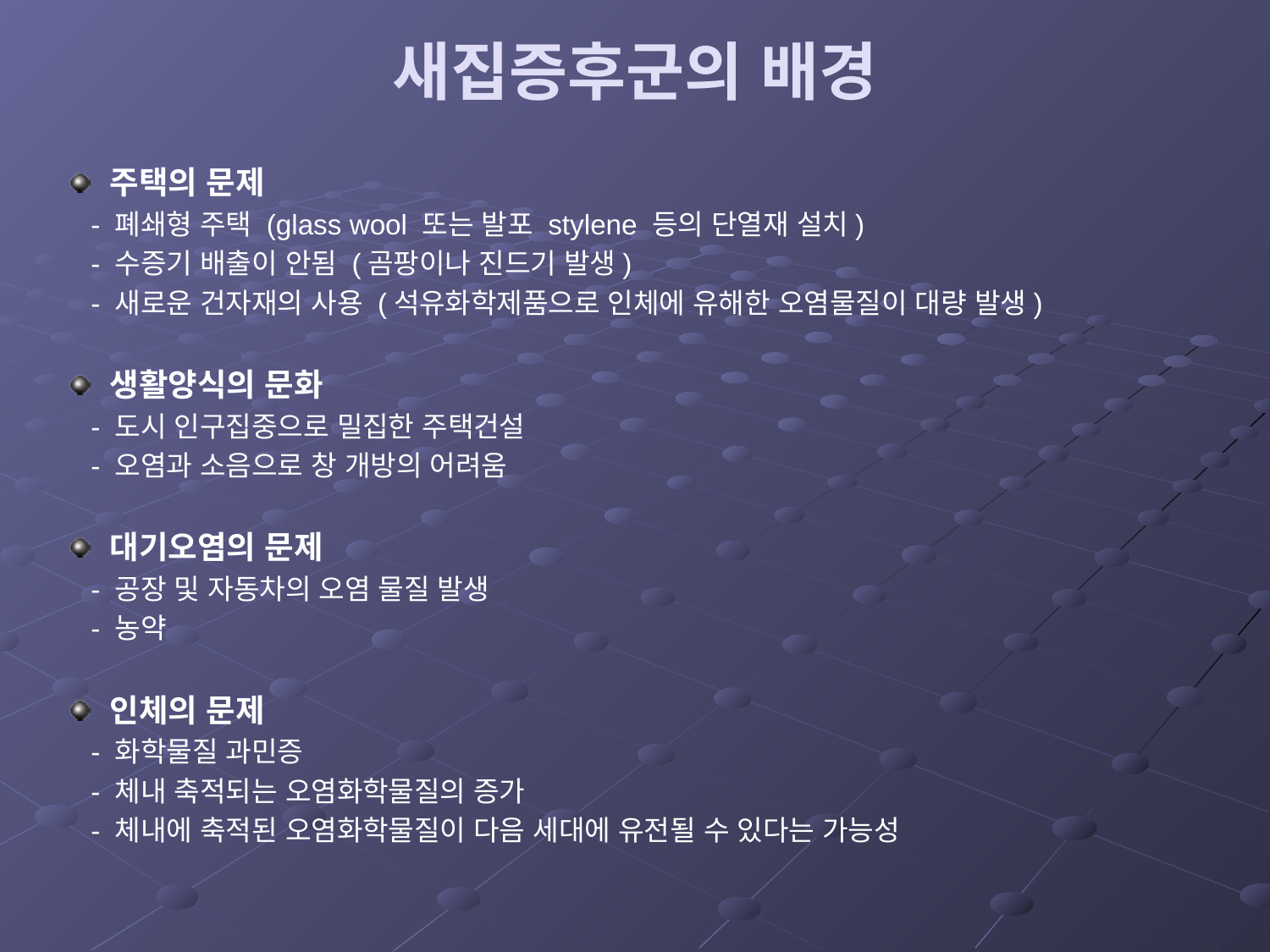

# 새집증후군의 배경
주택의 문제
   - 폐쇄형 주택 (glass wool 또는 발포 stylene 등의 단열재 설치)
   - 수증기 배출이 안됨 (곰팡이나 진드기 발생)
   - 새로운 건자재의 사용 (석유화학제품으로 인체에 유해한 오염물질이 대량 발생)

생활양식의 문화
   - 도시 인구집중으로 밀집한 주택건설
   - 오염과 소음으로 창 개방의 어려움

대기오염의 문제
   - 공장 및 자동차의 오염 물질 발생
   - 농약

인체의 문제
   - 화학물질 과민증
   - 체내 축적되는 오염화학물질의 증가
   - 체내에 축적된 오염화학물질이 다음 세대에 유전될 수 있다는 가능성